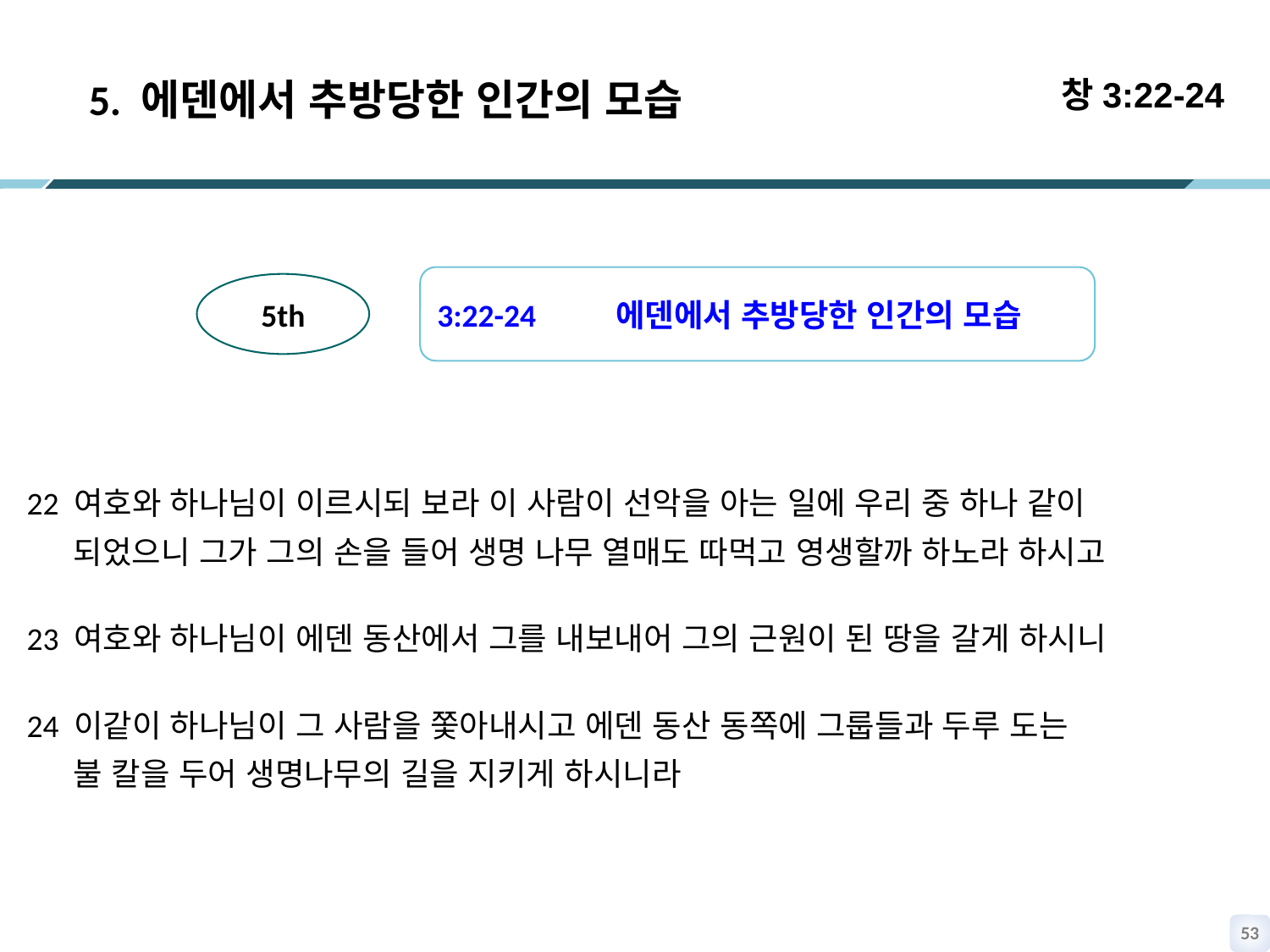

창3:22-24

        5. 에덴에서 추방당한 인간의 모습

3:22-24          에덴에서 추방당한 인간의 모습
5th
  22 여호와 하나님이 이르시되 보라 이 사람이 선악을 아는 일에 우리 중 하나 같이

      되었으니 그가 그의 손을 들어 생명 나무 열매도 따먹고 영생할까 하노라 하시고

  23 여호와 하나님이 에덴 동산에서 그를 내보내어 그의 근원이 된 땅을 갈게 하시니

  24 이같이 하나님이 그 사람을 쫓아내시고 에덴 동산 동쪽에 그룹들과 두루 도는

      불 칼을 두어 생명나무의 길을 지키게 하시니라

53